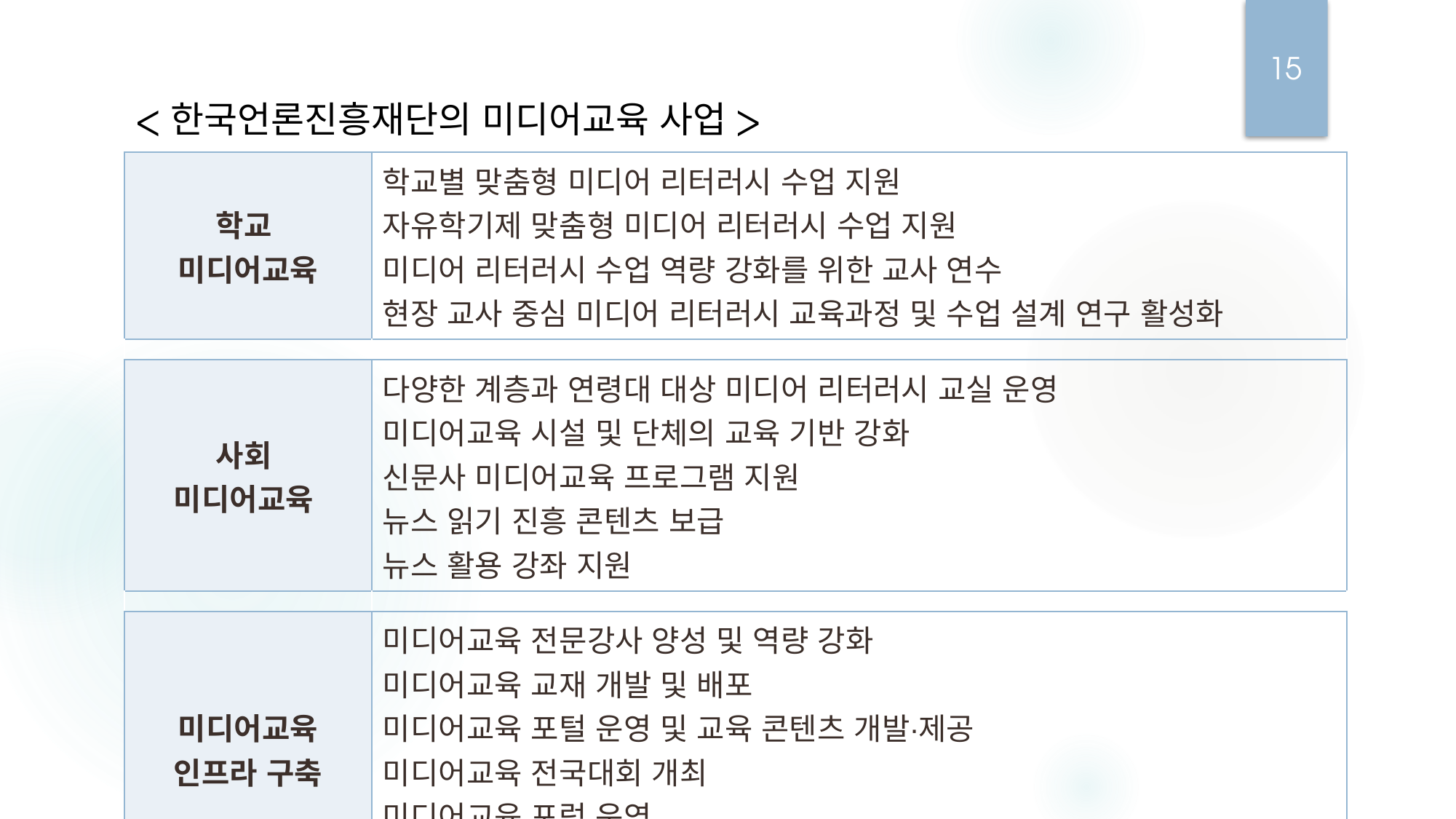

15
<한국언론진흥재단의 미디어교육 사업>
| 학교 미디어교육 | 학교별 맞춤형 미디어 리터러시 수업 지원 자유학기제 맞춤형 미디어 리터러시 수업 지원 미디어 리터러시 수업 역량 강화를 위한 교사 연수 현장 교사 중심 미디어 리터러시 교육과정 및 수업 설계 연구 활성화 |
| --- | --- |
|  |  |
| 사회 미디어교육 | 다양한 계층과 연령대 대상 미디어 리터러시 교실 운영 미디어교육 시설 및 단체의 교육 기반 강화 신문사 미디어교육 프로그램 지원 뉴스 읽기 진흥 콘텐츠 보급 뉴스 활용 강좌 지원 |
|  |  |
| 미디어교육 인프라 구축 | 미디어교육 전문강사 양성 및 역량 강화 미디어교육 교재 개발 및 배포 미디어교육 포털 운영 및 교육 콘텐츠 개발∙제공 미디어교육 전국대회 개최 미디어교육 포럼 운영 선진 미디어교육 벤치마킹 |